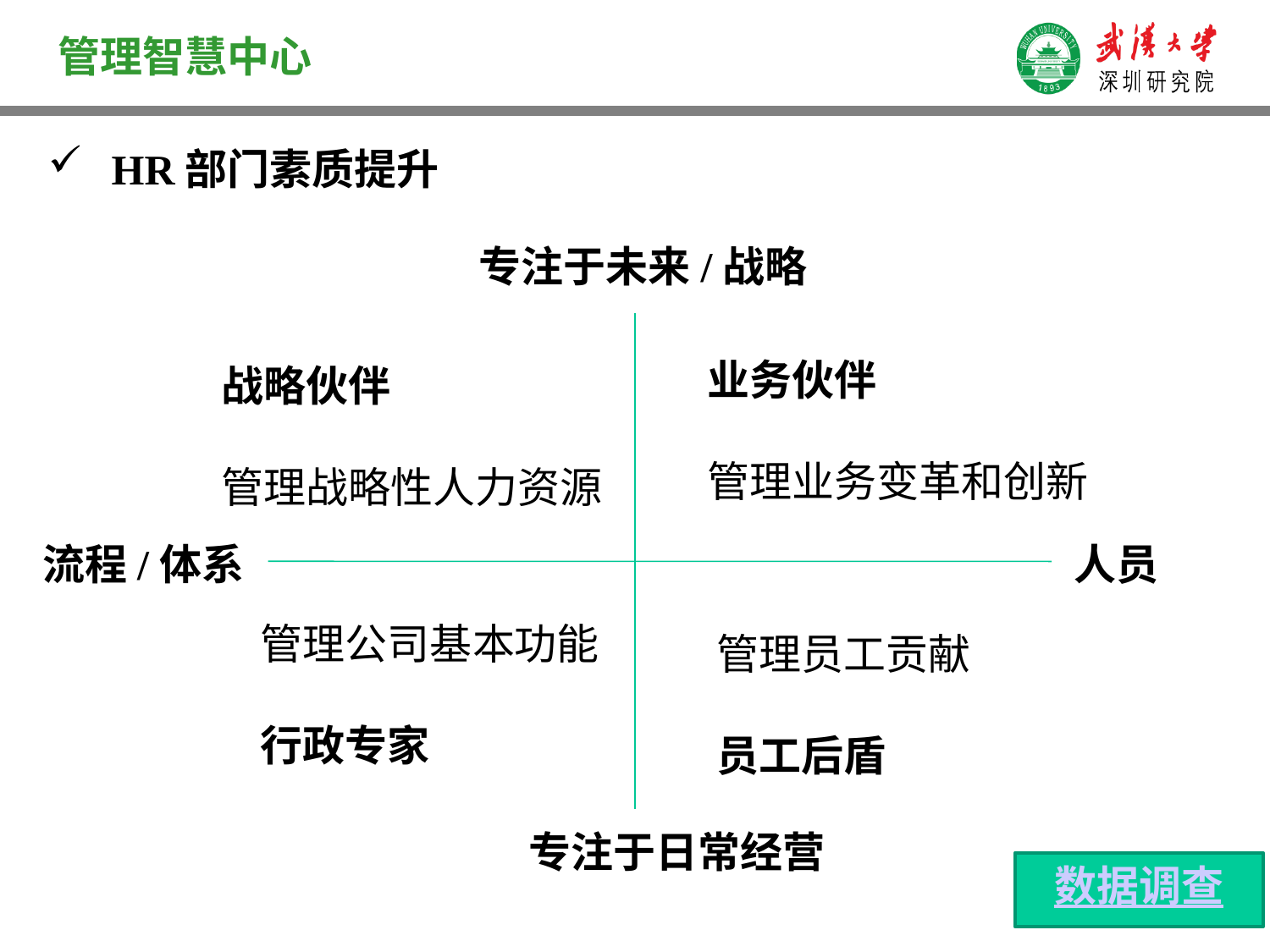

# HR部门素质提升
专注于未来/战略

业务伙伴

管理业务变革和创新
战略伙伴

管理战略性人力资源
流程/体系
人员
管理公司基本功能

行政专家
管理员工贡献

员工后盾
专注于日常经营
数据调查